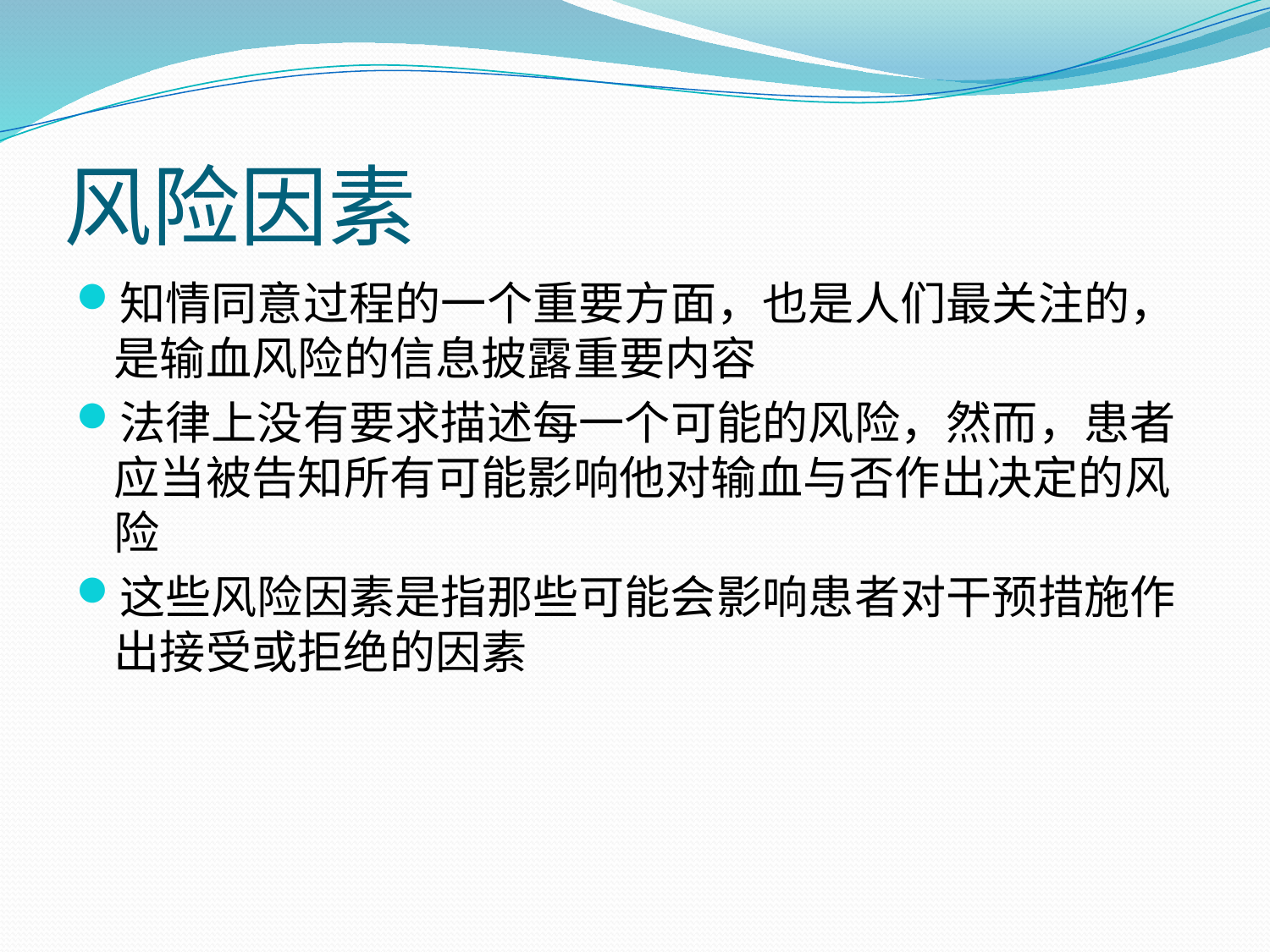

# 风险因素
知情同意过程的一个重要方面，也是人们最关注的，是输血风险的信息披露重要内容
法律上没有要求描述每一个可能的风险，然而，患者应当被告知所有可能影响他对输血与否作出决定的风险
这些风险因素是指那些可能会影响患者对干预措施作出接受或拒绝的因素